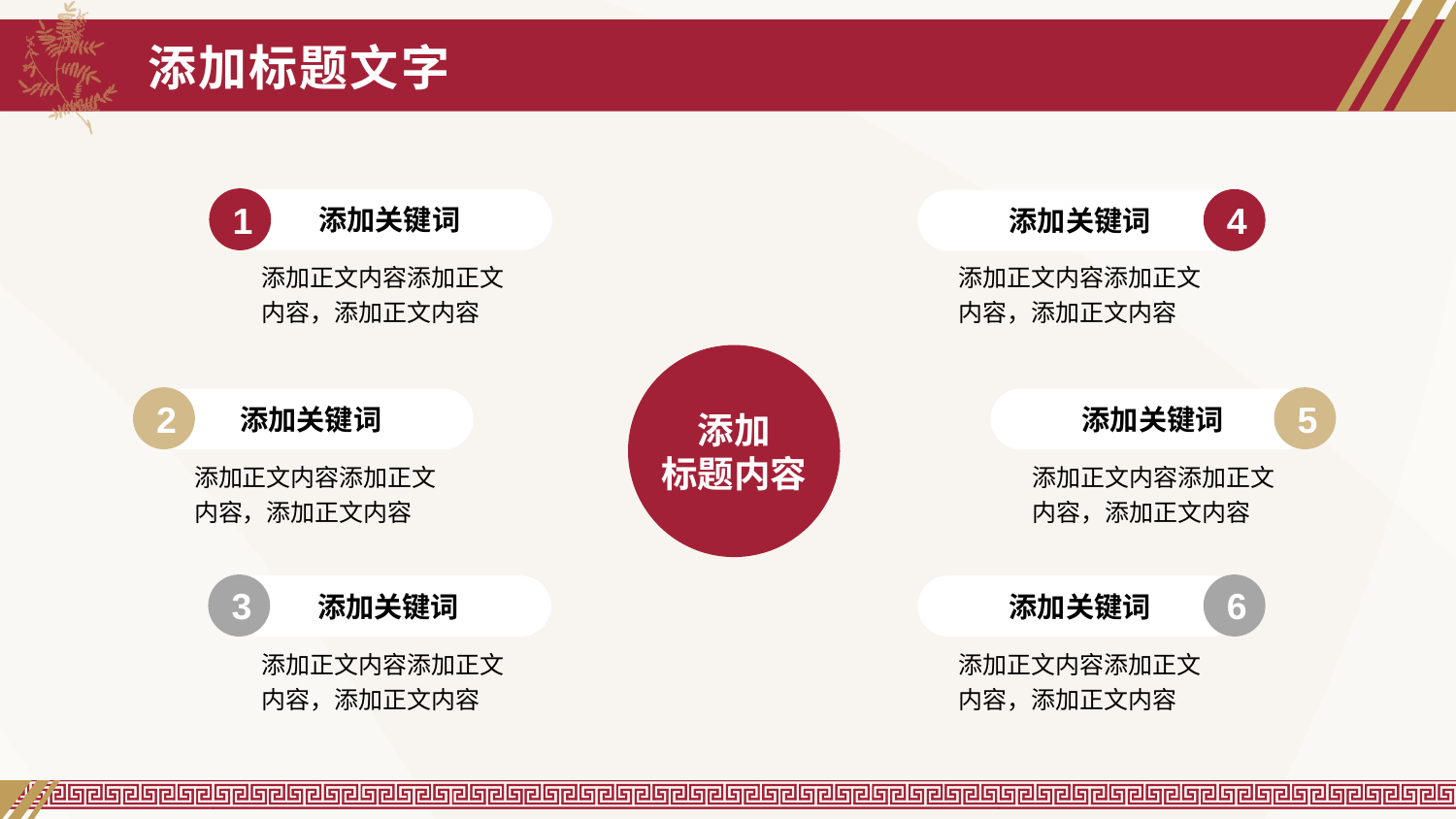

# 添加标题文字
1
添加关键词
4
添加关键词
添加正文内容添加正文内容，添加正文内容
添加正文内容添加正文内容，添加正文内容

添加
标题内容
2
添加关键词
5
添加关键词
添加正文内容添加正文内容，添加正文内容
添加正文内容添加正文内容，添加正文内容
3
添加关键词
6
添加关键词
添加正文内容添加正文内容，添加正文内容
添加正文内容添加正文内容，添加正文内容